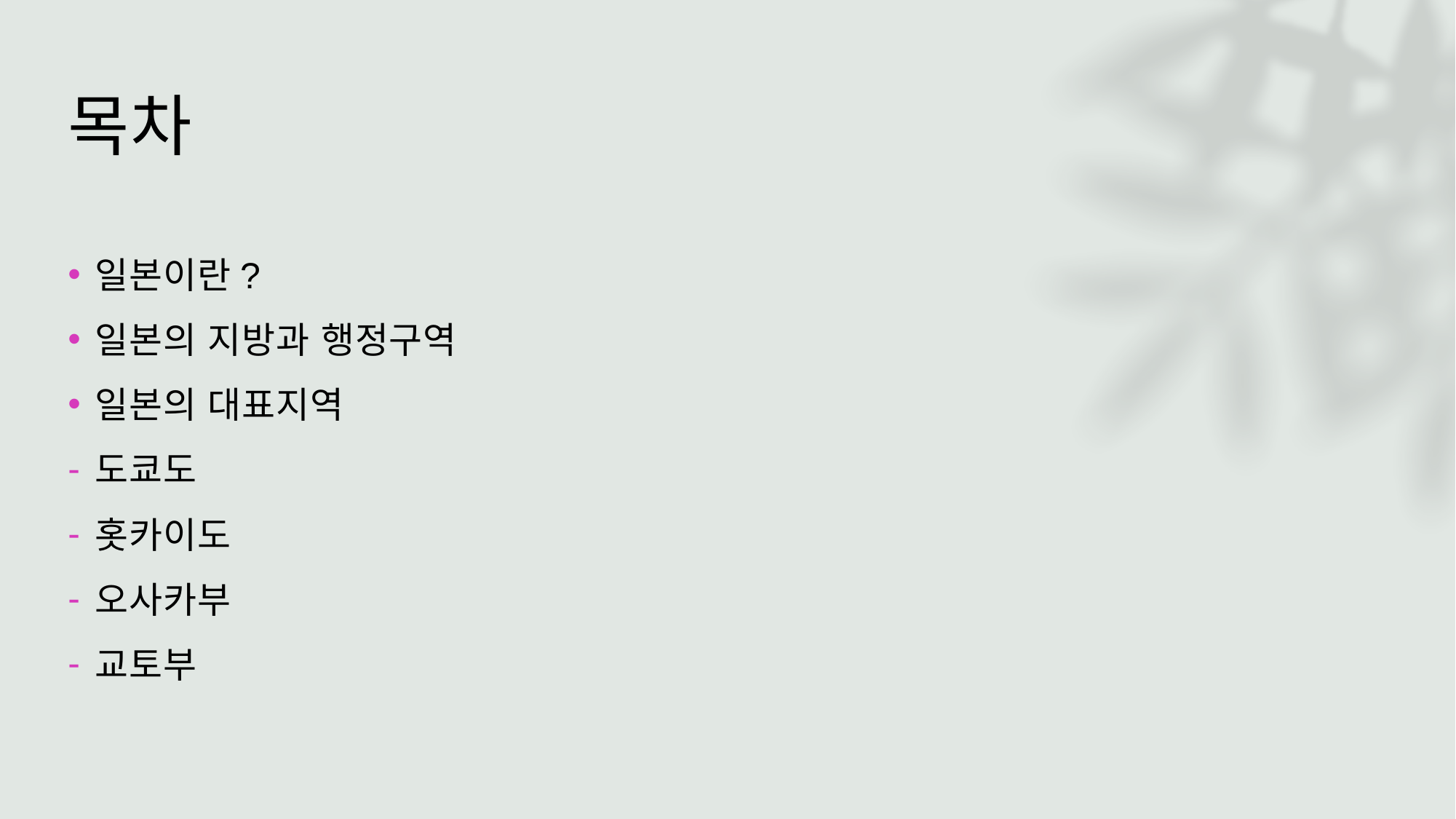

# 목차
일본이란?
일본의 지방과 행정구역
일본의 대표지역
도쿄도
홋카이도
오사카부
교토부